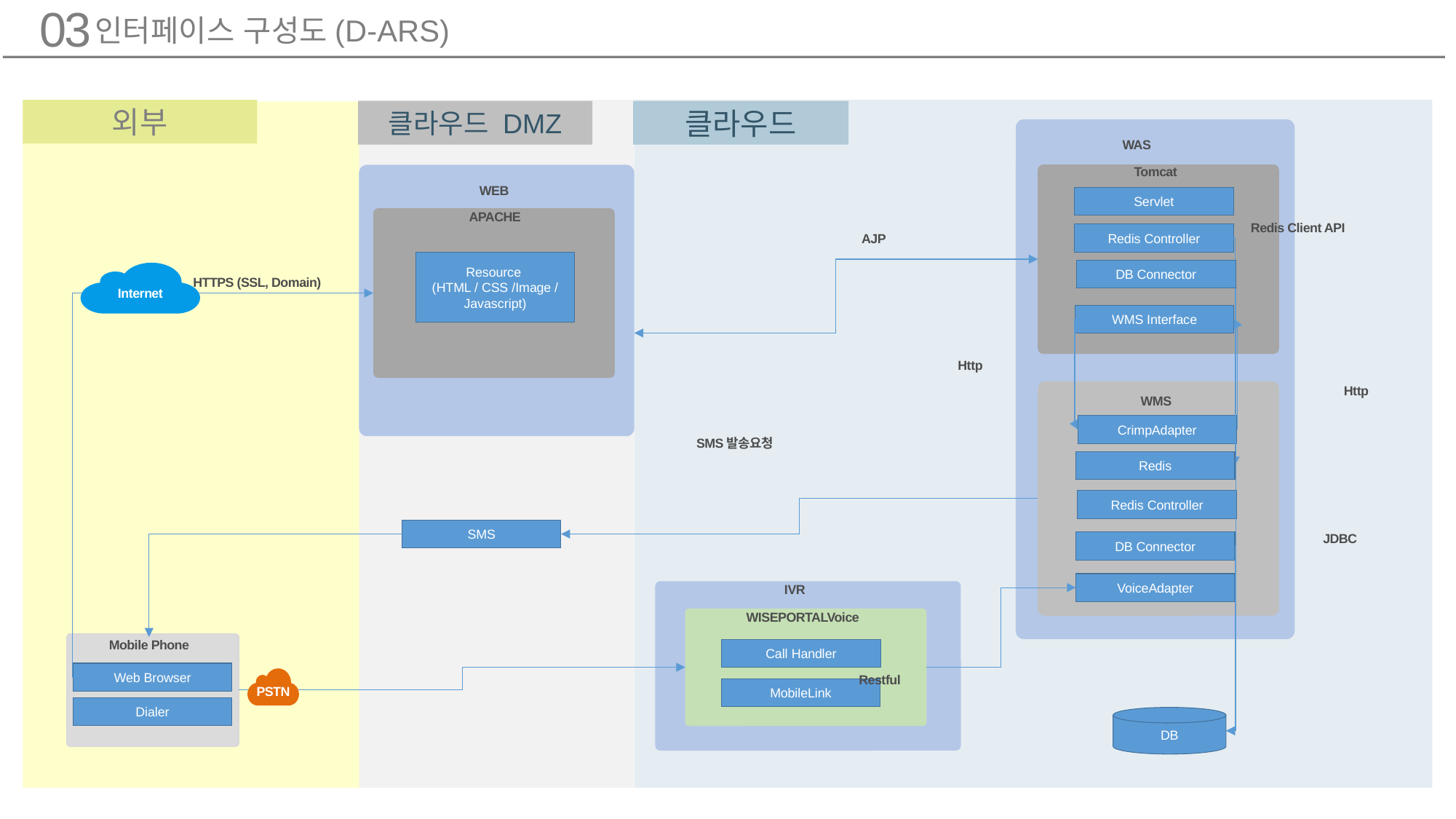

03
인터페이스 구성도(D-ARS)
외부

클라우드 DMZ
클라우드

WAS
Tomcat

WEB
Servlet

APACHE
Redis Client API
Redis Controller
AJP
Resource
(HTML / CSS /Image / Javascript)
DB Connector
Internet
HTTPS (SSL, Domain)
WMS Interface
Http

Http
WMS
CrimpAdapter
SMS발송요청
Redis
Redis Controller
SMS
JDBC
DB Connector
VoiceAdapter

IVR

WISEPORTALVoice

Mobile Phone
Call Handler
Web Browser
PSTN
Restful
MobileLink
Dialer
DB